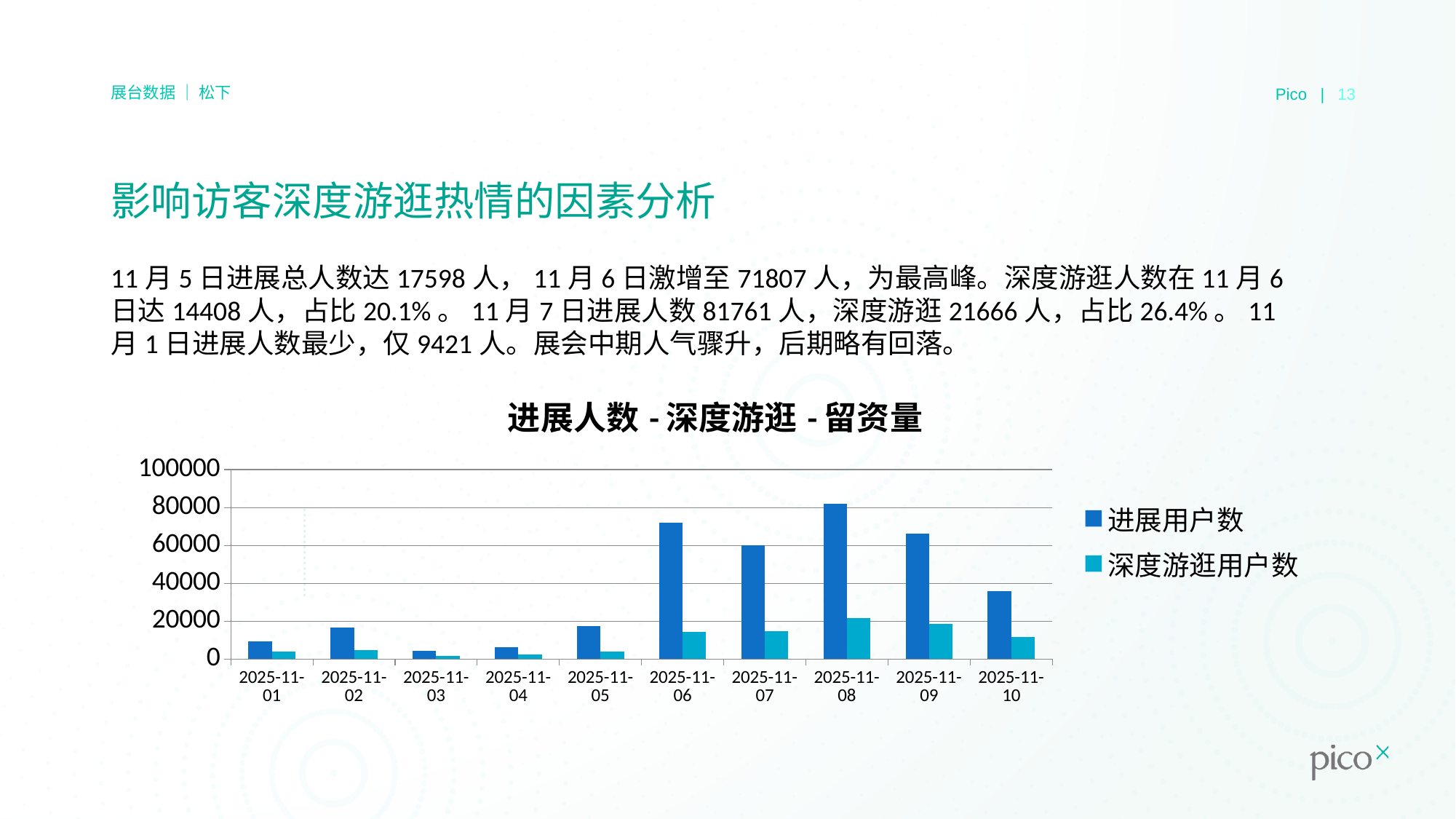

Pico   |
13
展台数据 ｜ 松下
# 影响访客深度游逛热情的因素分析

11月5日进展总人数达17598人，11月6日激增至71807人，为最高峰。深度游逛人数在11月6日达14408人，占比20.1%。11月7日进展人数81761人，深度游逛21666人，占比26.4%。11月1日进展人数最少，仅9421人。展会中期人气骤升，后期略有回落。

### Chart: 进展人数-深度游逛-留资量

| Category | 进展用户数 | 深度游逛用户数 |
|---|---|---|
| 2025-11-01 | 9421.0 | 4182.0 |
| 2025-11-02 | 16578.0 | 4724.0 |
| 2025-11-03 | 4319.0 | 1749.0 |
| 2025-11-04 | 6429.0 | 2439.0 |
| 2025-11-05 | 17598.0 | 4102.0 |
| 2025-11-06 | 71807.0 | 14408.0 |
| 2025-11-07 | 59897.0 | 14708.0 |
| 2025-11-08 | 81761.0 | 21666.0 |
| 2025-11-09 | 66347.0 | 18649.0 |
| 2025-11-10 | 35881.0 | 11478.0 |